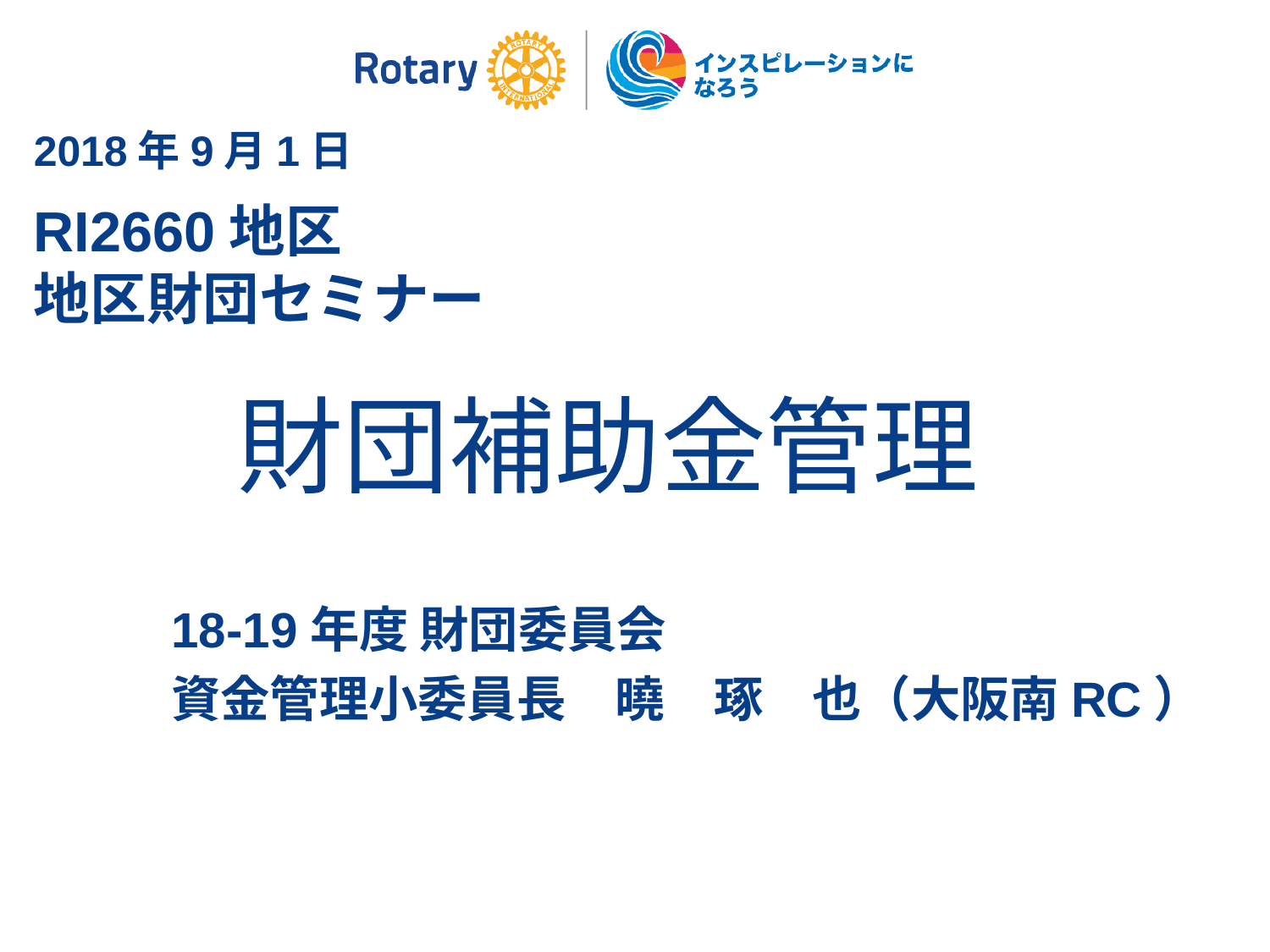

2018年9月1日
RI2660地区
地区財団セミナー
財団補助金管理

18-19年度 財団委員会
資金管理小委員長　曉　琢　也（大阪南RC）